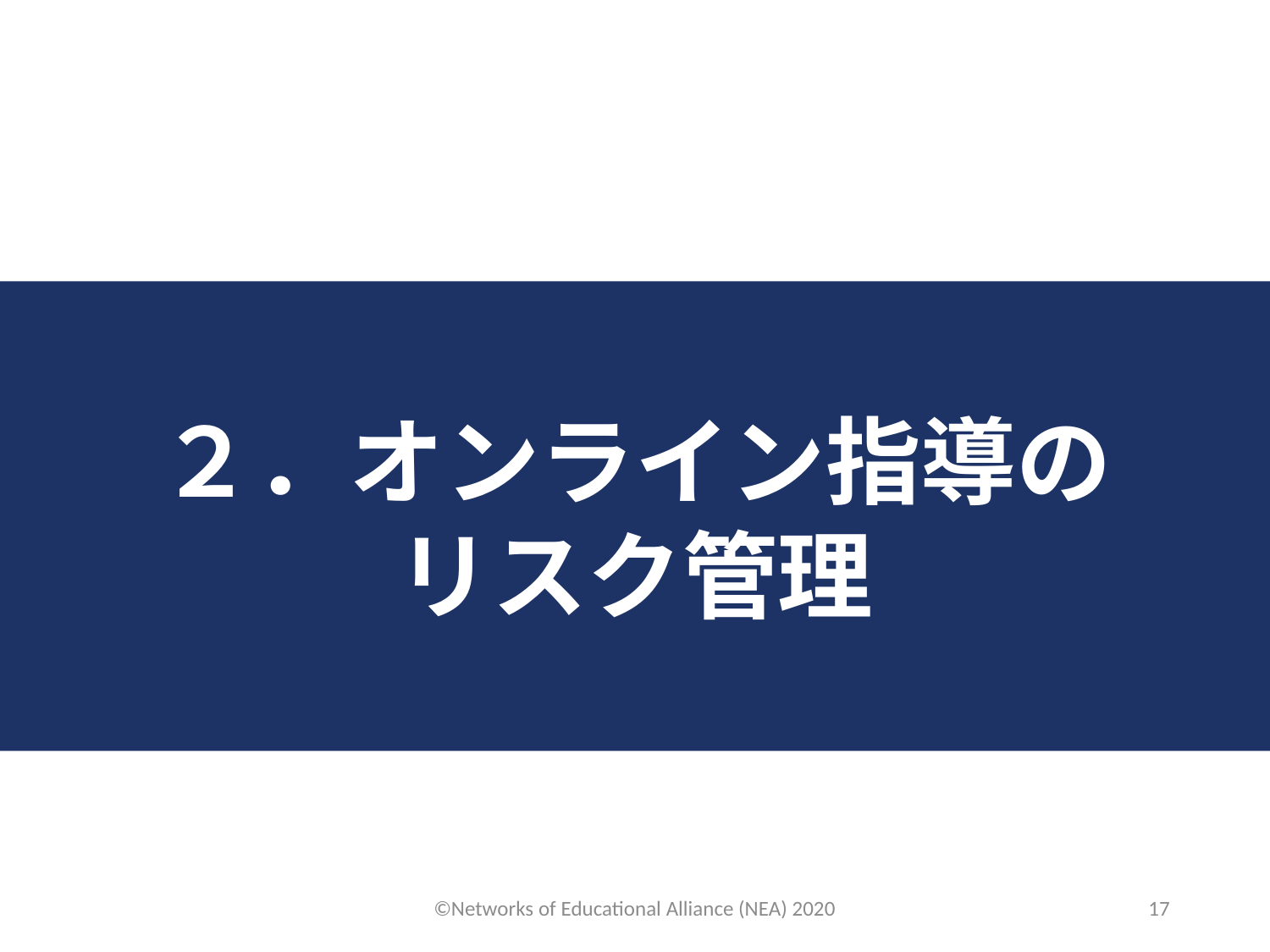

２．オンライン指導の
リスク管理

©Networks of Educational Alliance (NEA) 2020
17